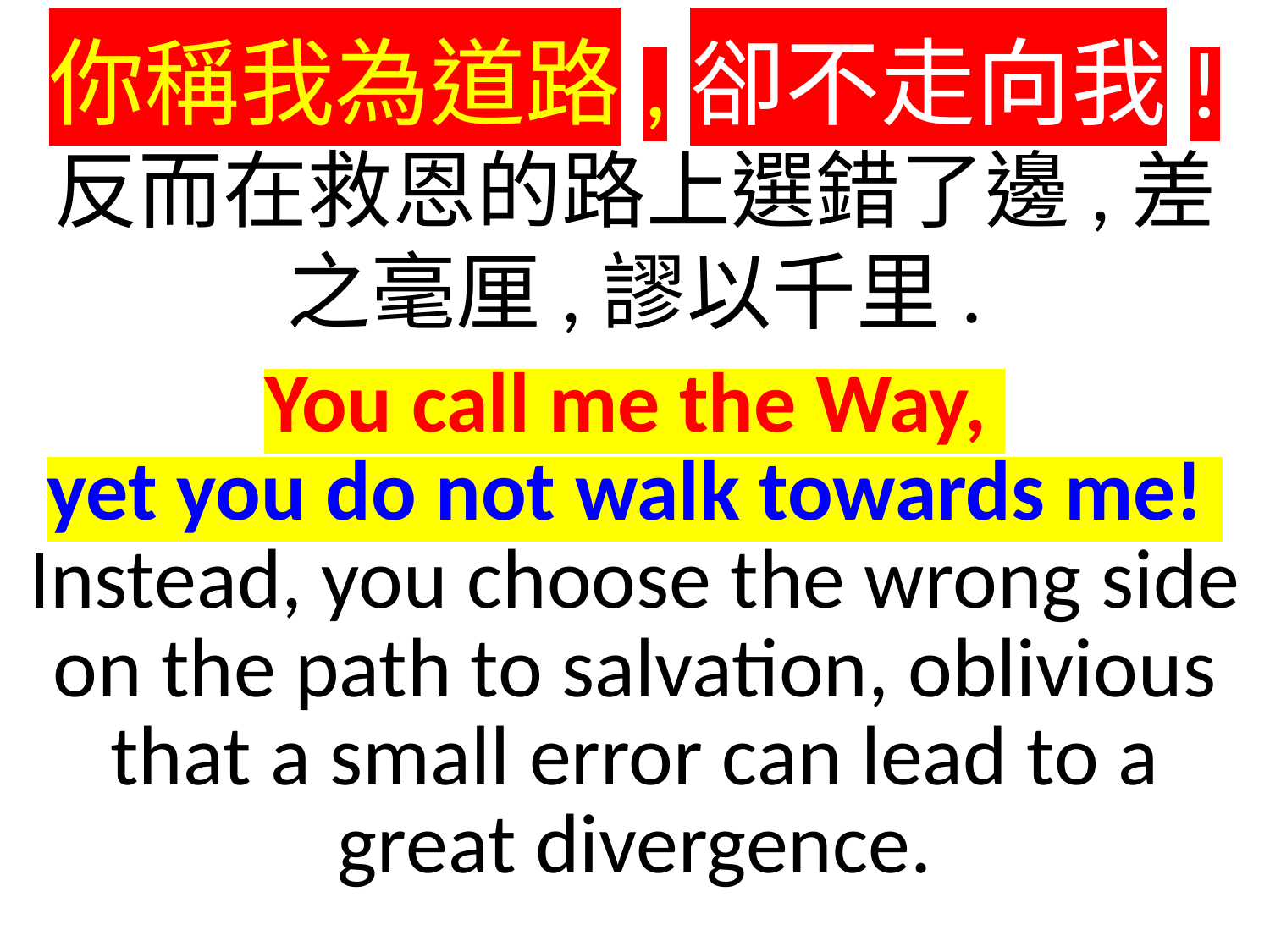

你稱我為道路,卻不走向我!
反而在救恩的路上選錯了邊,差之毫厘,謬以千里.
You call me the Way,
yet you do not walk towards me!
Instead, you choose the wrong side on the path to salvation, oblivious that a small error can lead to a great divergence.